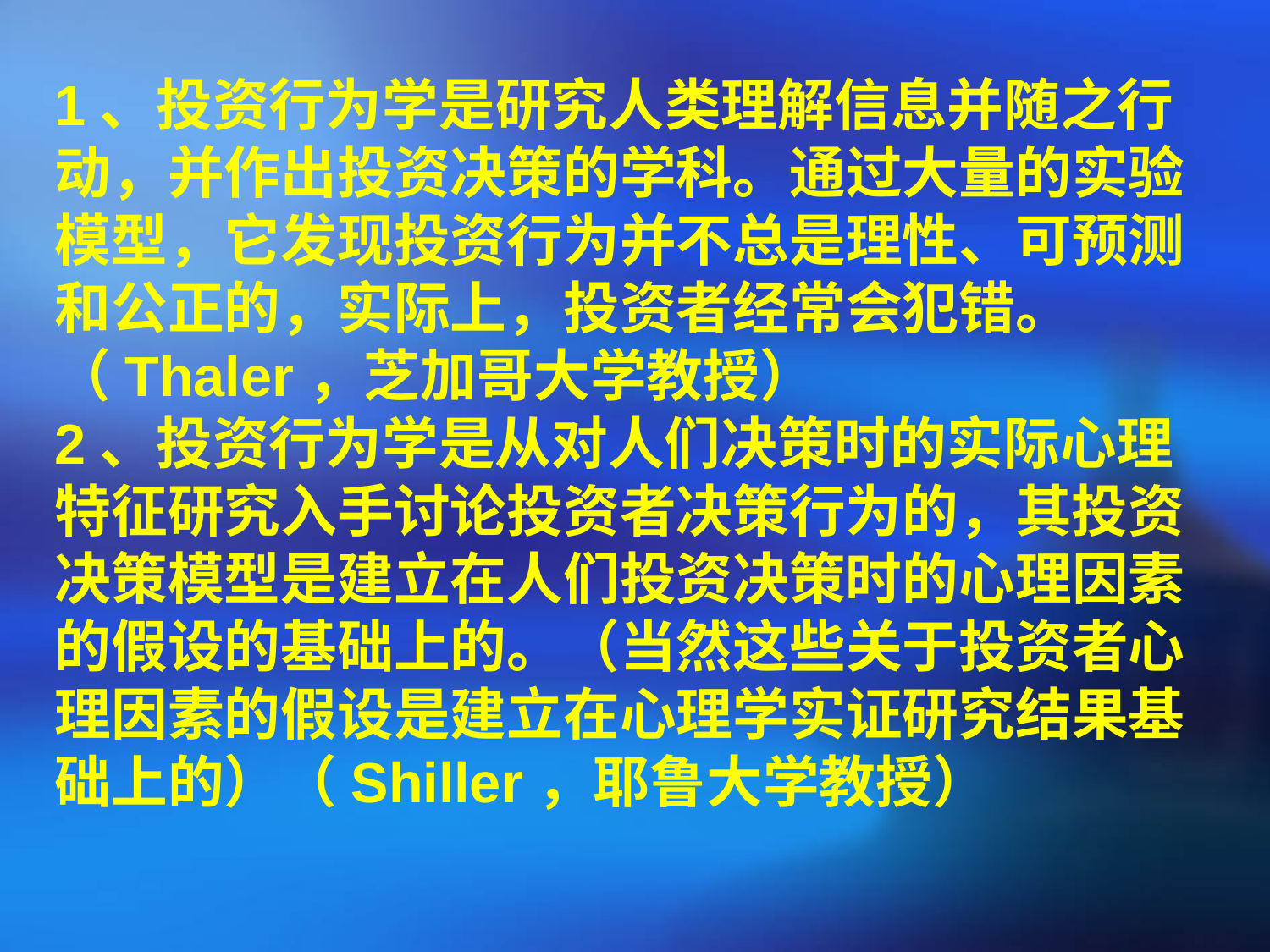

1、投资行为学是研究人类理解信息并随之行动，并作出投资决策的学科。通过大量的实验模型，它发现投资行为并不总是理性、可预测和公正的，实际上，投资者经常会犯错。（Thaler，芝加哥大学教授）
2、投资行为学是从对人们决策时的实际心理特征研究入手讨论投资者决策行为的，其投资决策模型是建立在人们投资决策时的心理因素的假设的基础上的。（当然这些关于投资者心理因素的假设是建立在心理学实证研究结果基础上的）（Shiller，耶鲁大学教授）